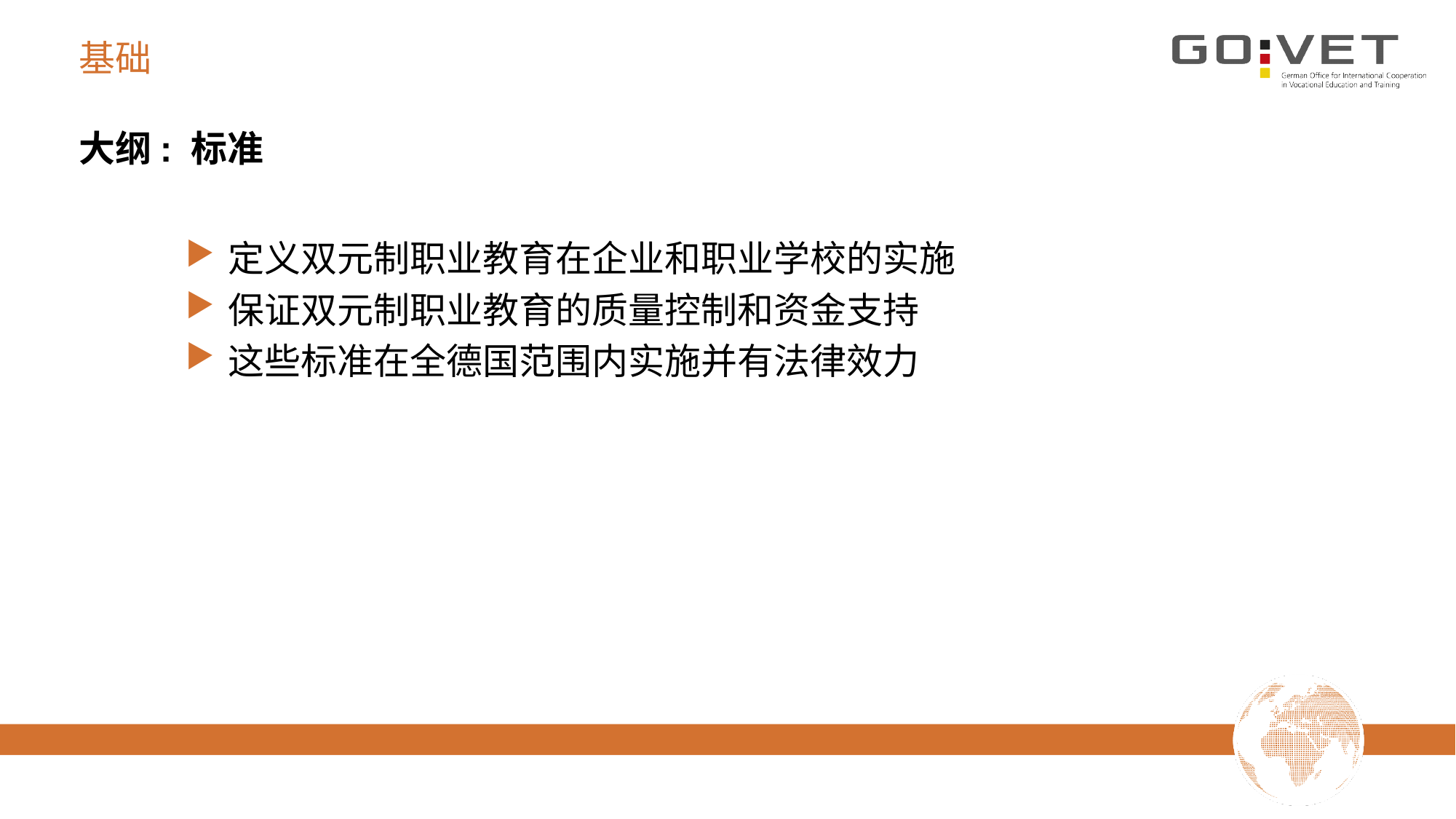

# 基础
大纲: 标准

定义双元制职业教育在企业和职业学校的实施
保证双元制职业教育的质量控制和资金支持
这些标准在全德国范围内实施并有法律效力